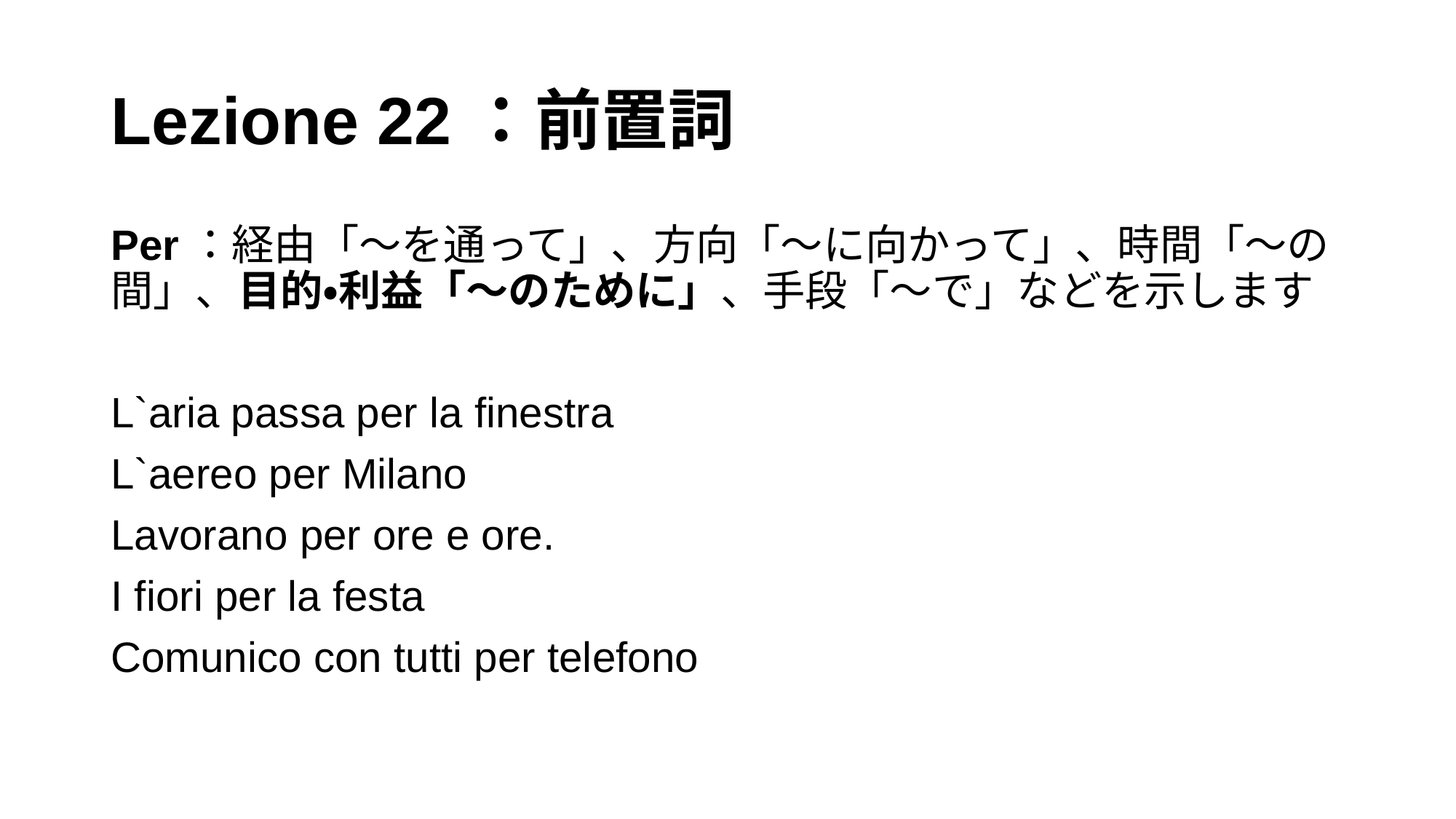

# Lezione 22：前置詞
Per：経由「～を通って」、方向「～に向かって」、時間「～の間」、目的・利益「～のために」、手段「～で」などを示します

L`aria passa per la finestra
L`aereo per Milano
Lavorano per ore e ore.
I fiori per la festa
Comunico con tutti per telefono